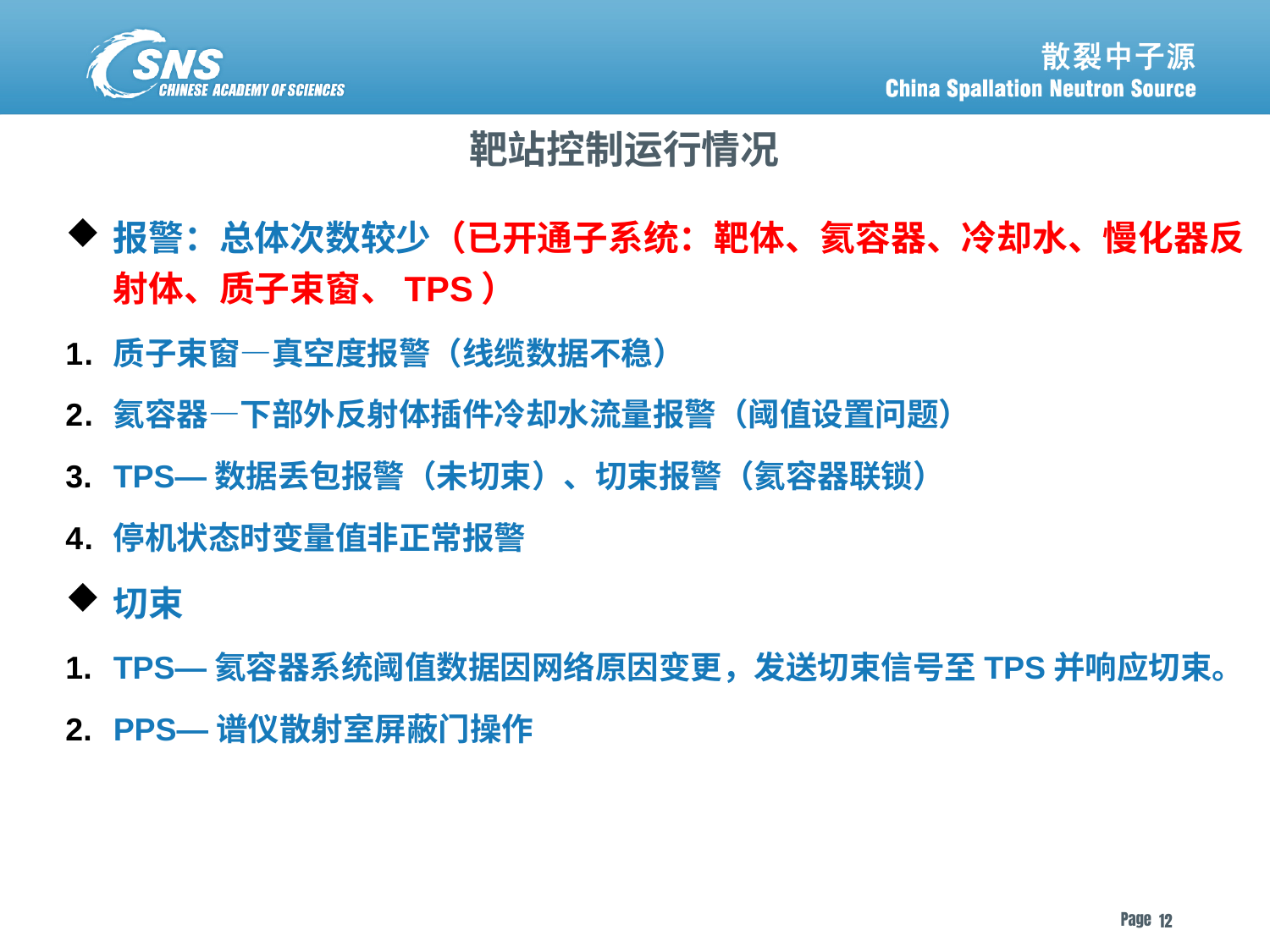

# 靶站控制运行情况
报警：总体次数较少（已开通子系统：靶体、氦容器、冷却水、慢化器反射体、质子束窗、TPS）
质子束窗—真空度报警（线缆数据不稳）
氦容器—下部外反射体插件冷却水流量报警（阈值设置问题）
TPS—数据丢包报警（未切束）、切束报警（氦容器联锁）
停机状态时变量值非正常报警
切束
TPS—氦容器系统阈值数据因网络原因变更，发送切束信号至TPS并响应切束。
PPS—谱仪散射室屏蔽门操作

12